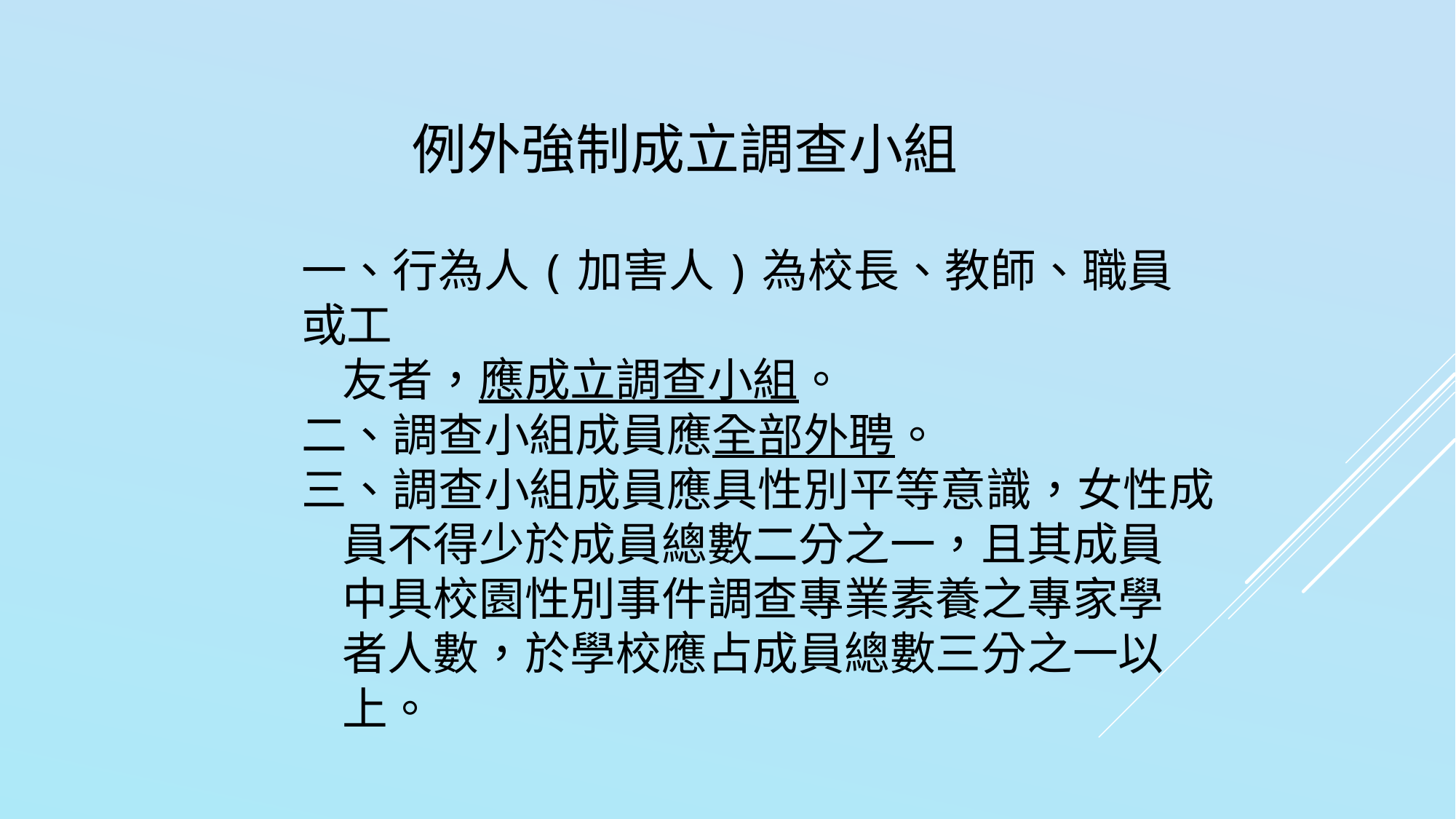

例外強制成立調查小組
# 一、行為人(加害人)為校長、教師、職員或工 友者，應成立調查小組。 二、調查小組成員應全部外聘。 三、調查小組成員應具性別平等意識，女性成 員不得少於成員總數二分之一，且其成員 中具校園性別事件調查專業素養之專家學 者人數，於學校應占成員總數三分之一以 上。